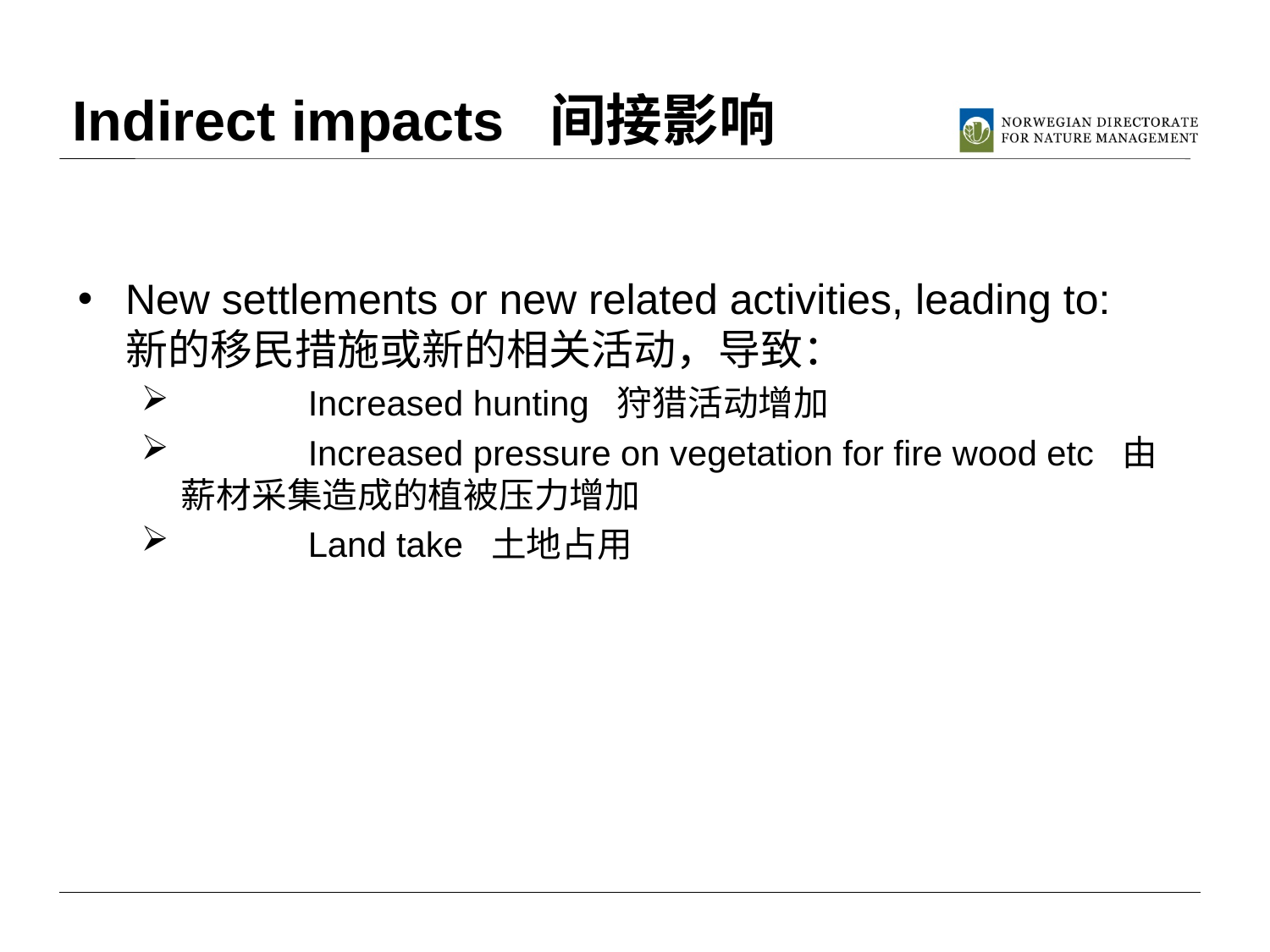

# Indirect impacts  间接影响
New settlements or new related activities, leading to:    新的移民措施或新的相关活动，导致：
	Increased hunting  狩猎活动增加
	Increased pressure on vegetation for fire wood etc  由薪材采集造成的植被压力增加
	Land take  土地占用